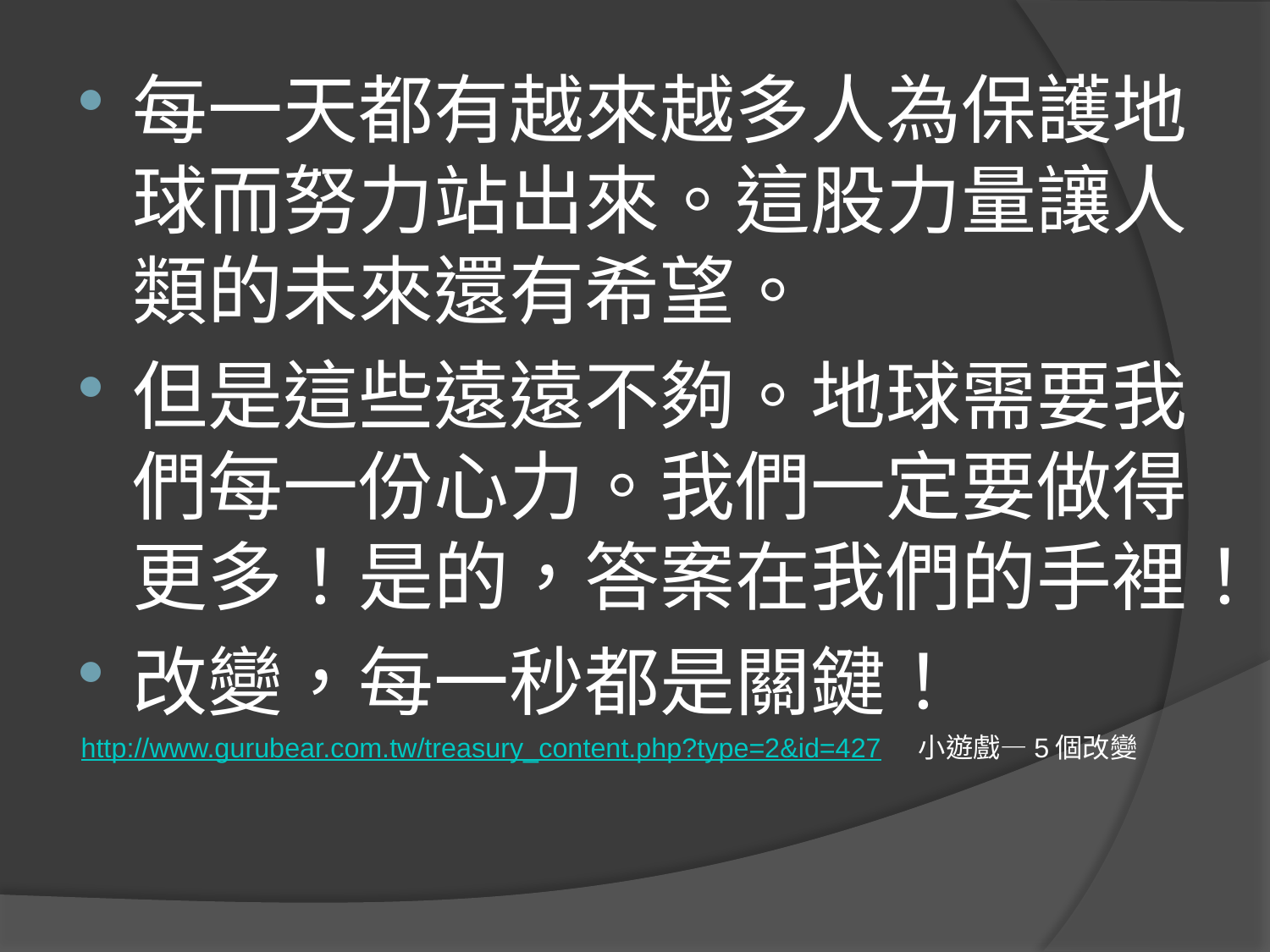

每一天都有越來越多人為保護地球而努力站出來。這股力量讓人類的未來還有希望。
但是這些遠遠不夠。地球需要我們每一份心力。我們一定要做得更多！是的，答案在我們的手裡！
改變，每一秒都是關鍵！
http://www.gurubear.com.tw/treasury_content.php?type=2&id=427    小遊戲—5個改變